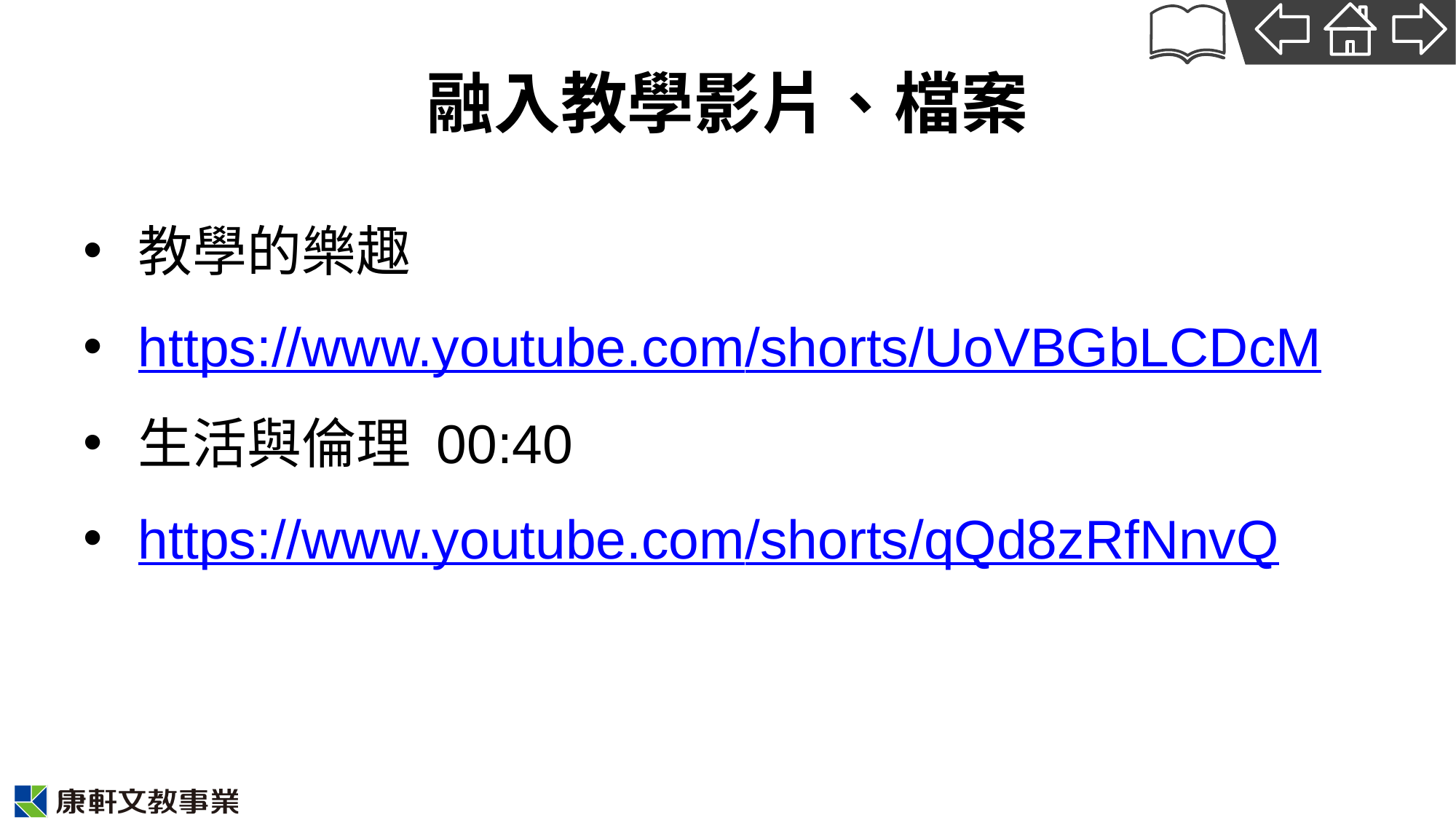

# 融入教學影片、檔案
教學的樂趣
https://www.youtube.com/shorts/UoVBGbLCDcM
生活與倫理 00:40
https://www.youtube.com/shorts/qQd8zRfNnvQ